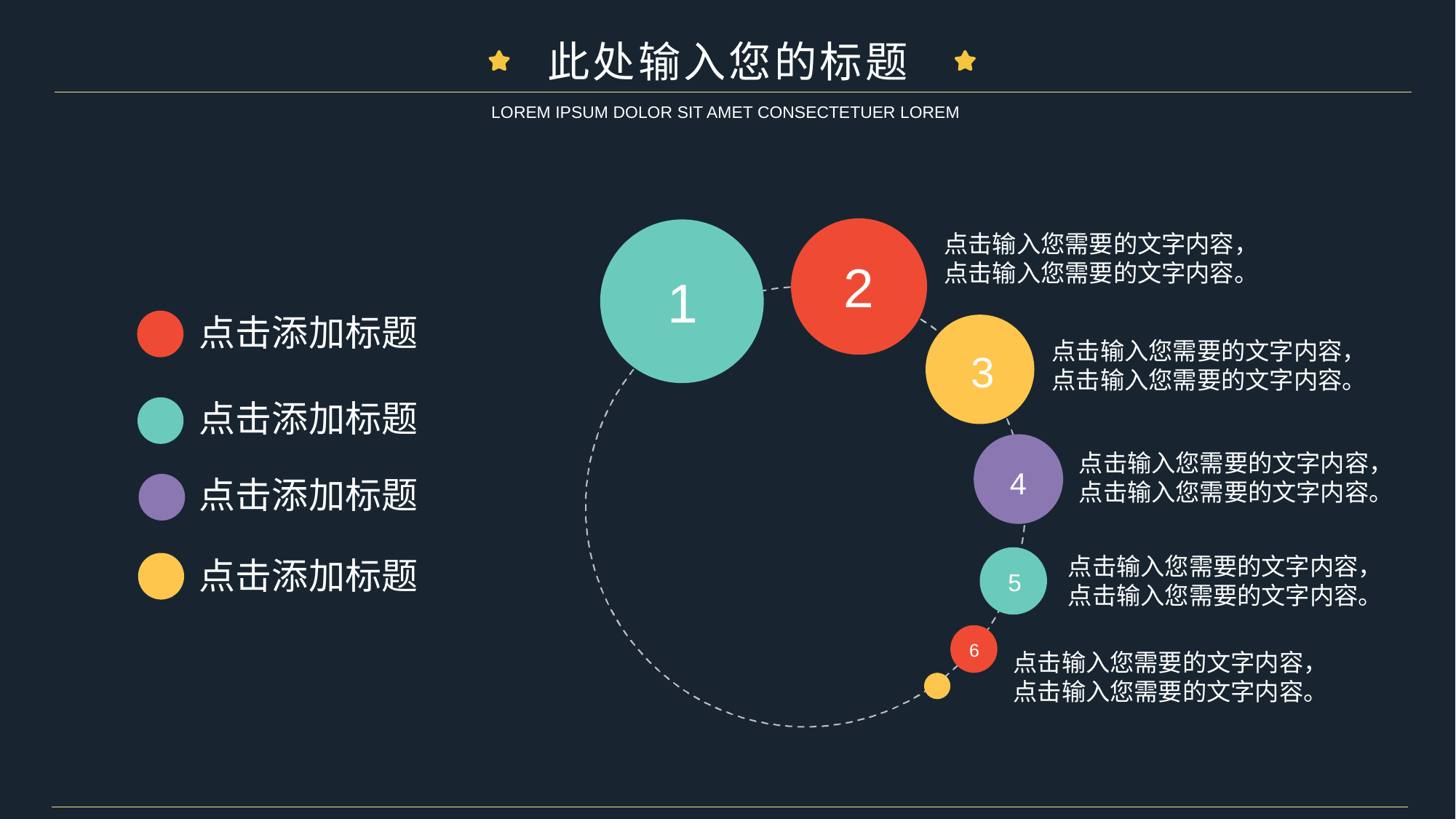

此处输入您的标题

LOREM IPSUM DOLOR SIT AMET CONSECTETUER LOREM

点击输入您需要的文字内容，点击输入您需要的文字内容。
2
1

点击添加标题

点击输入您需要的文字内容，点击输入您需要的文字内容。
3
点击添加标题

点击输入您需要的文字内容，点击输入您需要的文字内容。
4
点击添加标题

点击输入您需要的文字内容，点击输入您需要的文字内容。
点击添加标题

5

6
点击输入您需要的文字内容，点击输入您需要的文字内容。